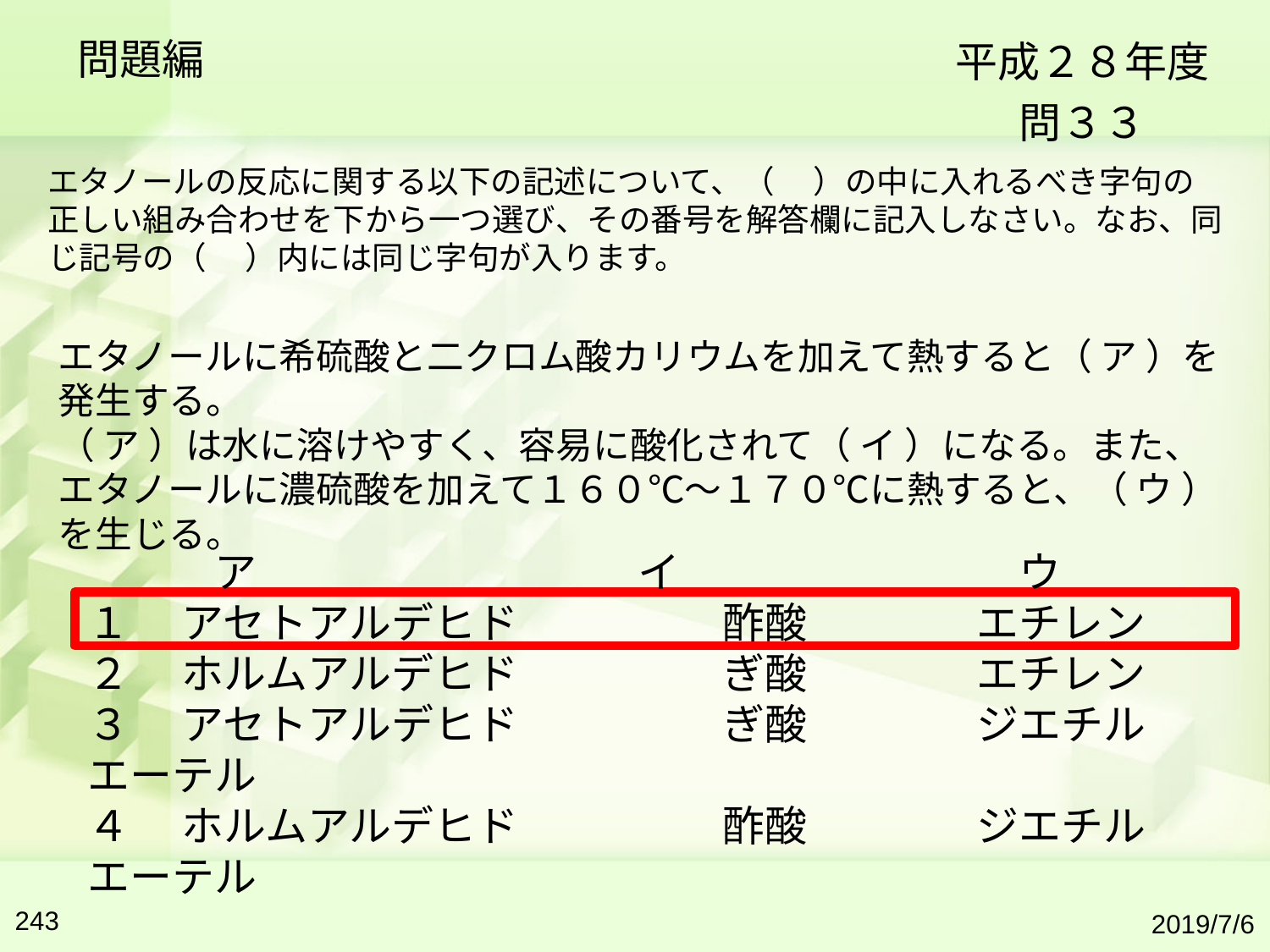

問題編
平成２８年度
問３３
エタノールの反応に関する以下の記述について、（　 ）の中に入れるべき字句の正しい組み合わせを下から一つ選び、その番号を解答欄に記入しなさい。なお、同じ記号の（ 　）内には同じ字句が入ります。
エタノールに希硫酸と二クロム酸カリウムを加えて熱すると（ ア ）を発生する。
（ ア ）は水に溶けやすく、容易に酸化されて（ イ ）になる。また、エタノールに濃硫酸を加えて１６０℃～１７０℃に熱すると、（ ウ ）を生じる。
	ア		　　	　イ		　　　　ウ
１　 アセトアルデヒド		酢酸		エチレン
２ 　ホルムアルデヒド		ぎ酸		エチレン
３ 　アセトアルデヒド		ぎ酸		ジエチルエーテル
４ 　ホルムアルデヒド		酢酸 		ジエチルエーテル

243
2019/7/6